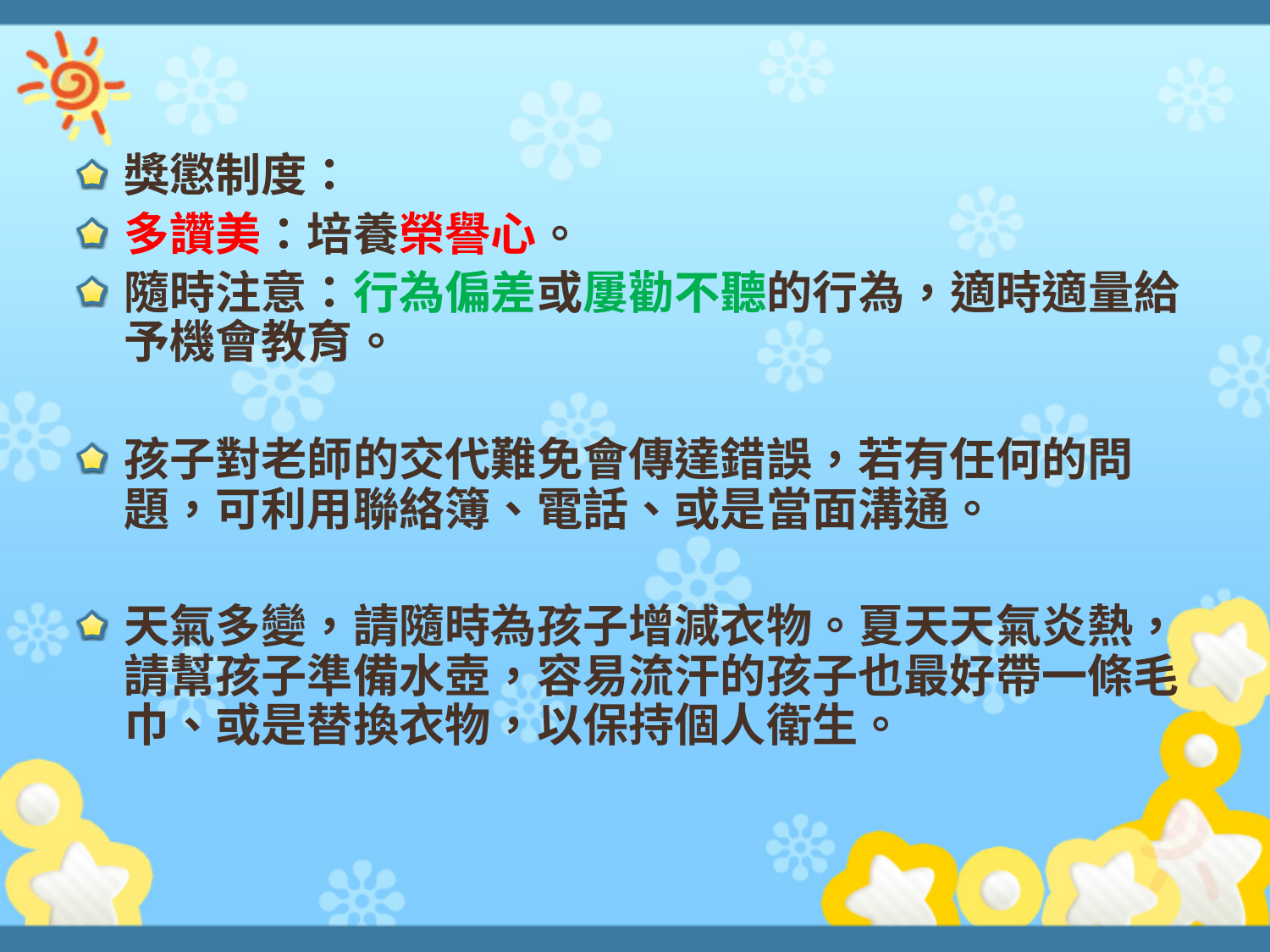

獎懲制度：
多讚美：培養榮譽心。
隨時注意：行為偏差或屢勸不聽的行為，適時適量給予機會教育。

孩子對老師的交代難免會傳達錯誤，若有任何的問題，可利用聯絡簿、電話、或是當面溝通。

天氣多變，請隨時為孩子增減衣物。夏天天氣炎熱，請幫孩子準備水壺，容易流汗的孩子也最好帶一條毛巾、或是替換衣物，以保持個人衛生。